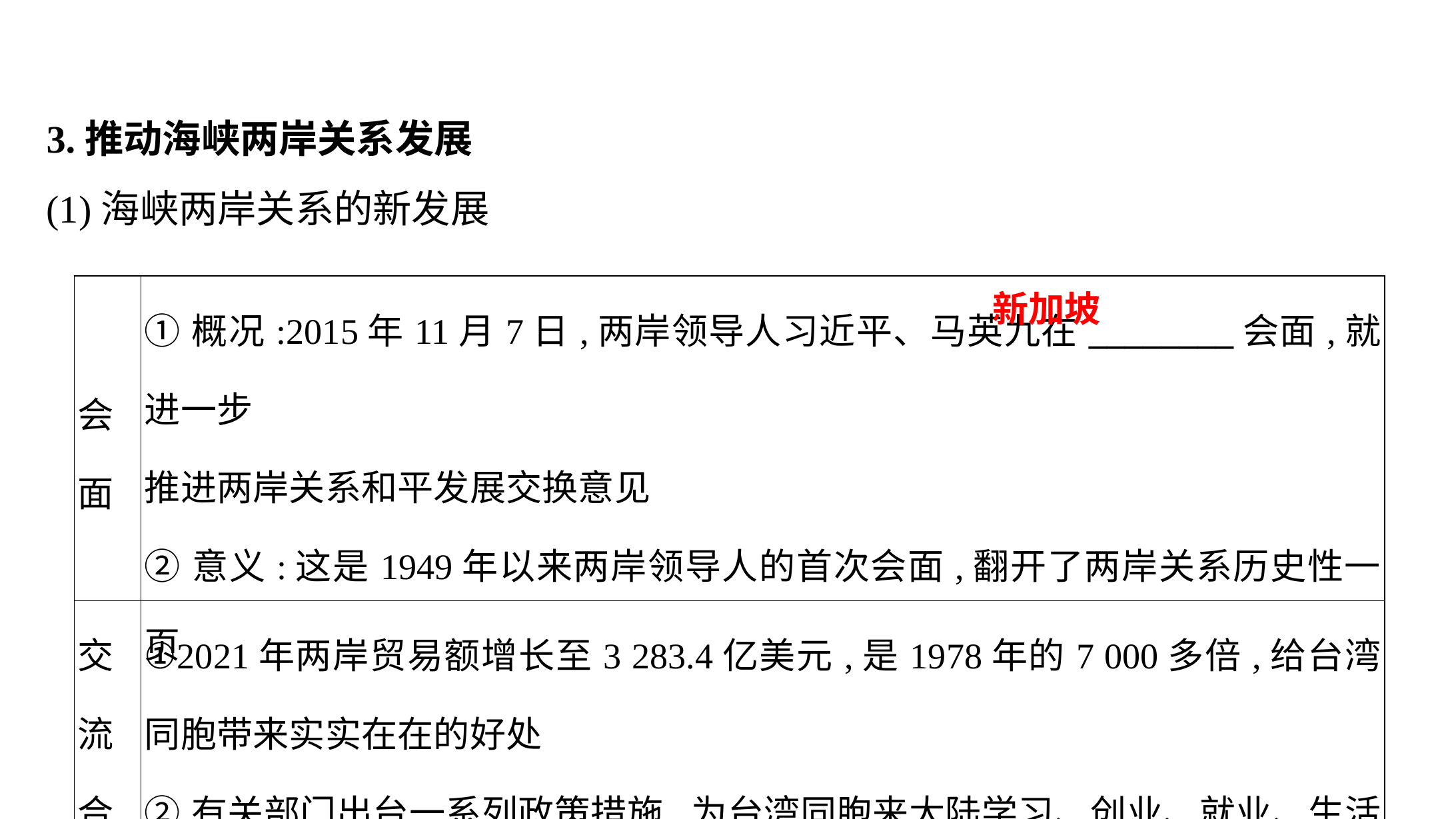

3.推动海峡两岸关系发展
(1)海峡两岸关系的新发展
| 会面 | ①概况:2015年11月7日,两岸领导人习近平、马英九在\_\_\_\_\_\_\_\_会面,就进一步 推进两岸关系和平发展交换意见 ②意义:这是1949年以来两岸领导人的首次会面,翻开了两岸关系历史性一页 |
| --- | --- |
| 交流合作 | ①2021年两岸贸易额增长至3 283.4亿美元,是1978年的7 000多倍,给台湾同胞带来实实在在的好处 ②有关部门出台一系列政策措施,为台湾同胞来大陆学习、创业、就业、生活提供同等待遇,分享大陆发展机遇 |
新加坡